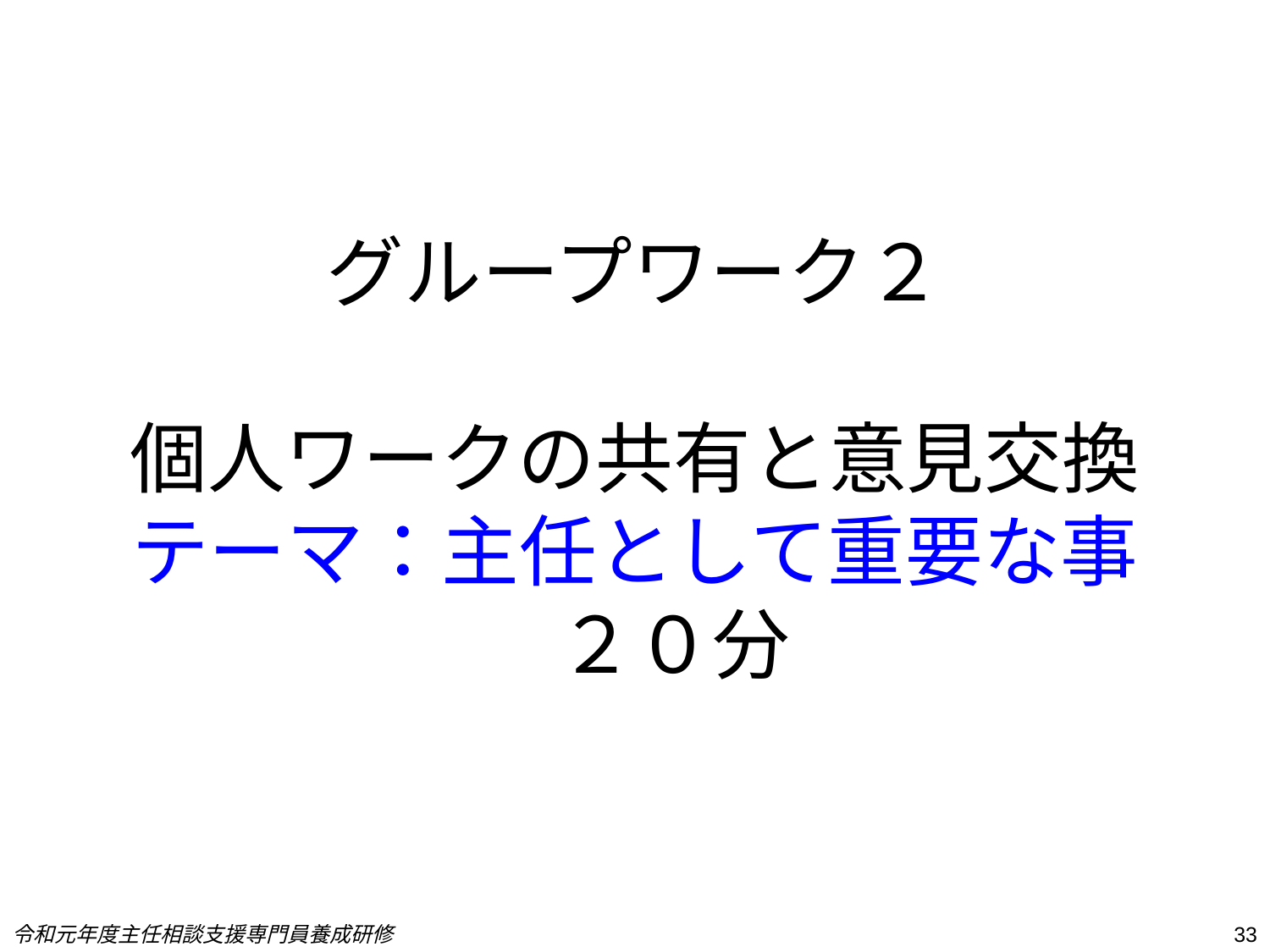

# グループワーク２ 個人ワークの共有と意見交換 テーマ：主任として重要な事 　２０分
令和元年度主任相談支援専門員養成研修

33